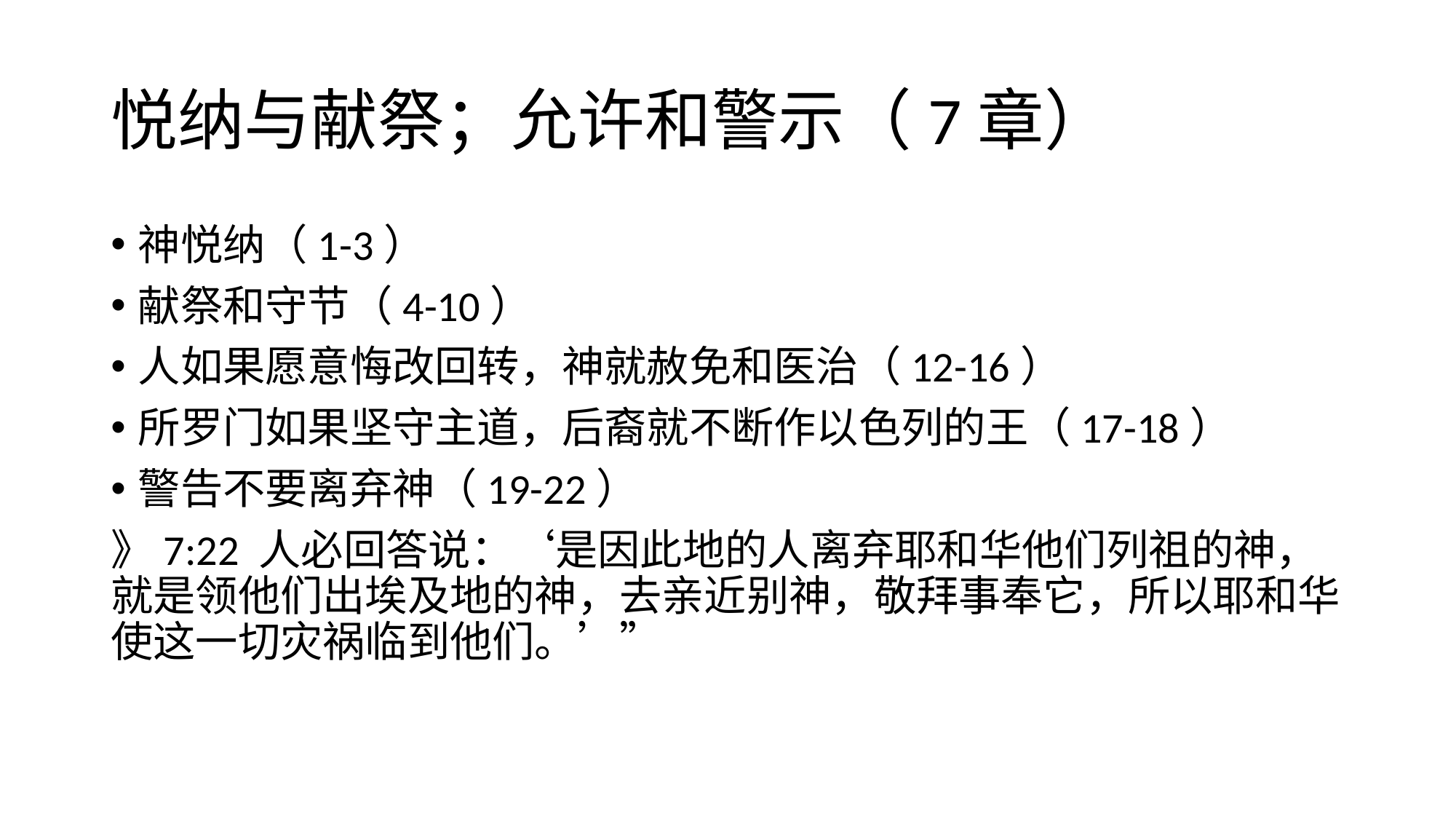

# 悦纳与献祭；允许和警示（7章）
神悦纳（1-3）
献祭和守节（4-10）
人如果愿意悔改回转，神就赦免和医治（12-16）
所罗门如果坚守主道，后裔就不断作以色列的王（17-18）
警告不要离弃神（19-22）
》7:22 人必回答说：‘是因此地的人离弃耶和华他们列祖的神，就是领他们出埃及地的神，去亲近别神，敬拜事奉它，所以耶和华使这一切灾祸临到他们。’”